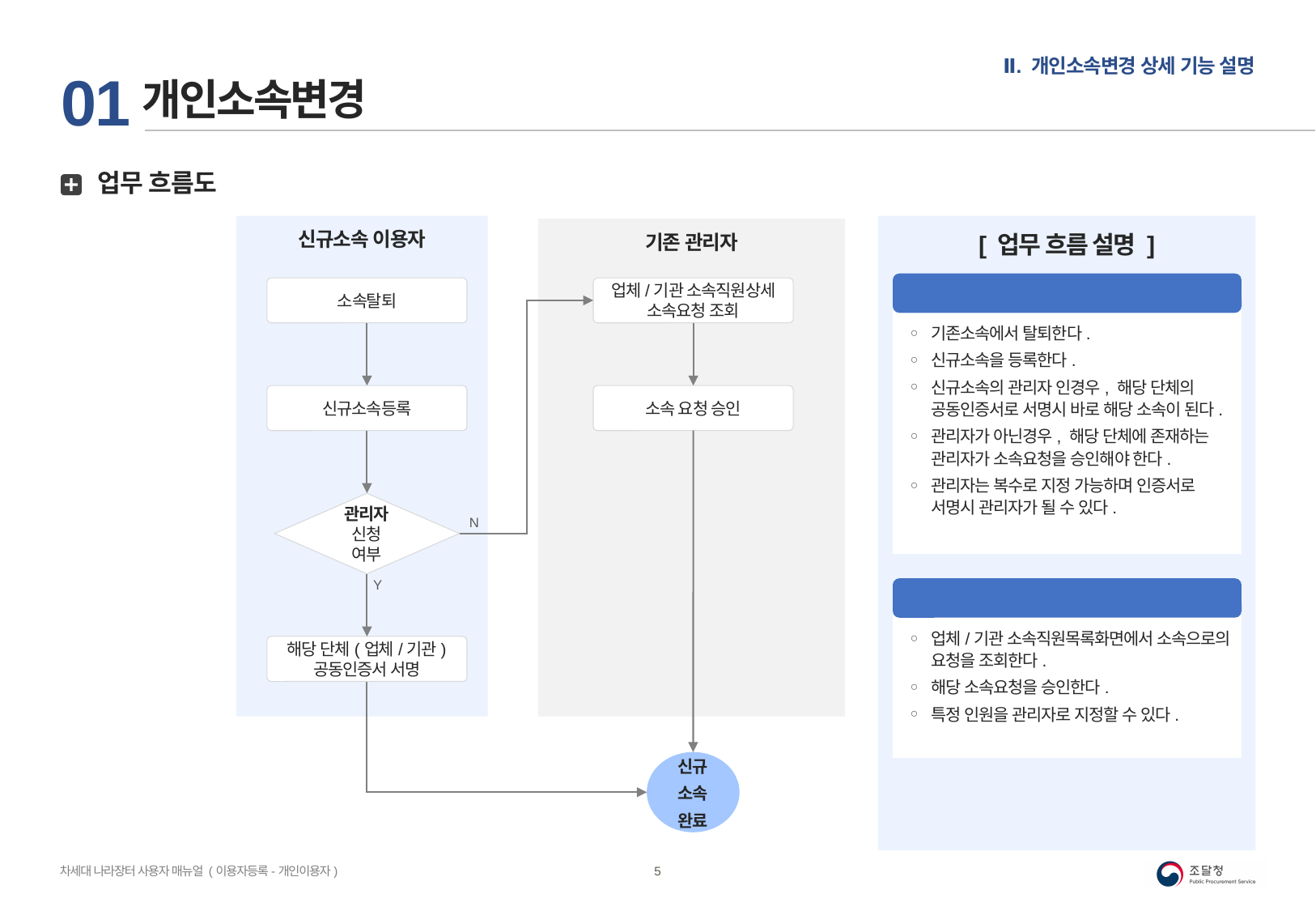

Ⅱ. 개인소속변경 상세 기능 설명
01
개인소속변경
업무 흐름도

신규소속 이용자
기존 관리자
[ 업무 흐름 설명 ]
신규소속 이용자

기존소속에서 탈퇴한다.
신규소속을 등록한다.
신규소속의 관리자 인경우, 해당 단체의 공동인증서로 서명시 바로 해당 소속이 된다.
관리자가 아닌경우, 해당 단체에 존재하는 관리자가 소속요청을 승인해야 한다.
관리자는 복수로 지정 가능하며 인증서로 서명시 관리자가 될 수 있다.
소속탈퇴
업체/기관 소속직원상세
소속요청 조회
신규소속등록
소속 요청 승인
관리자 신청
여부
N
Y
기존 관리자

업체/기관 소속직원목록화면에서 소속으로의 요청을 조회한다.
해당 소속요청을 승인한다.
특정 인원을 관리자로 지정할 수 있다.
해당 단체(업체/기관)
공동인증서 서명
신규
소속
완료